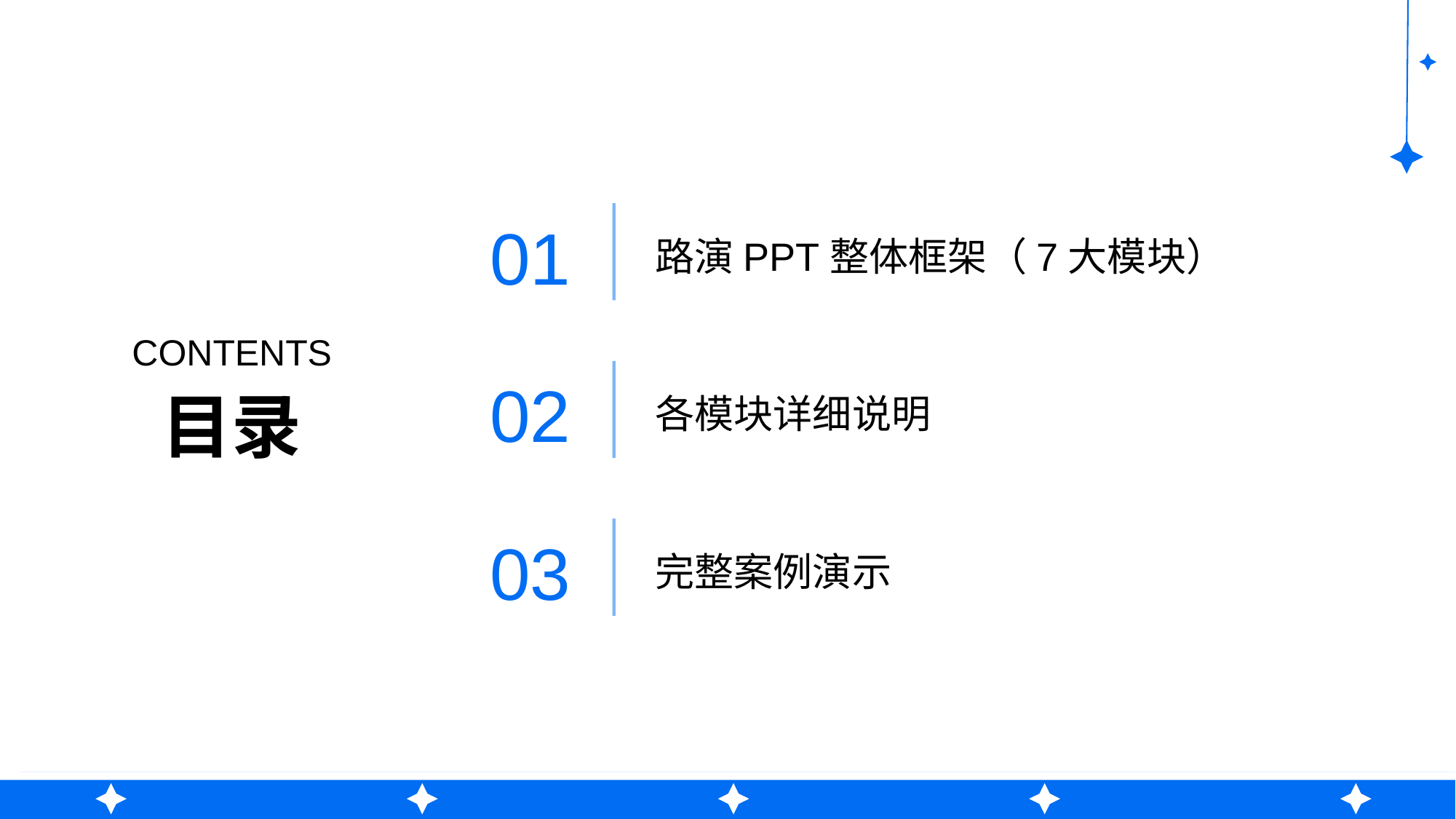

01
路演PPT整体框架（7大模块）
CONTENTS

02
目录
各模块详细说明

03
完整案例演示